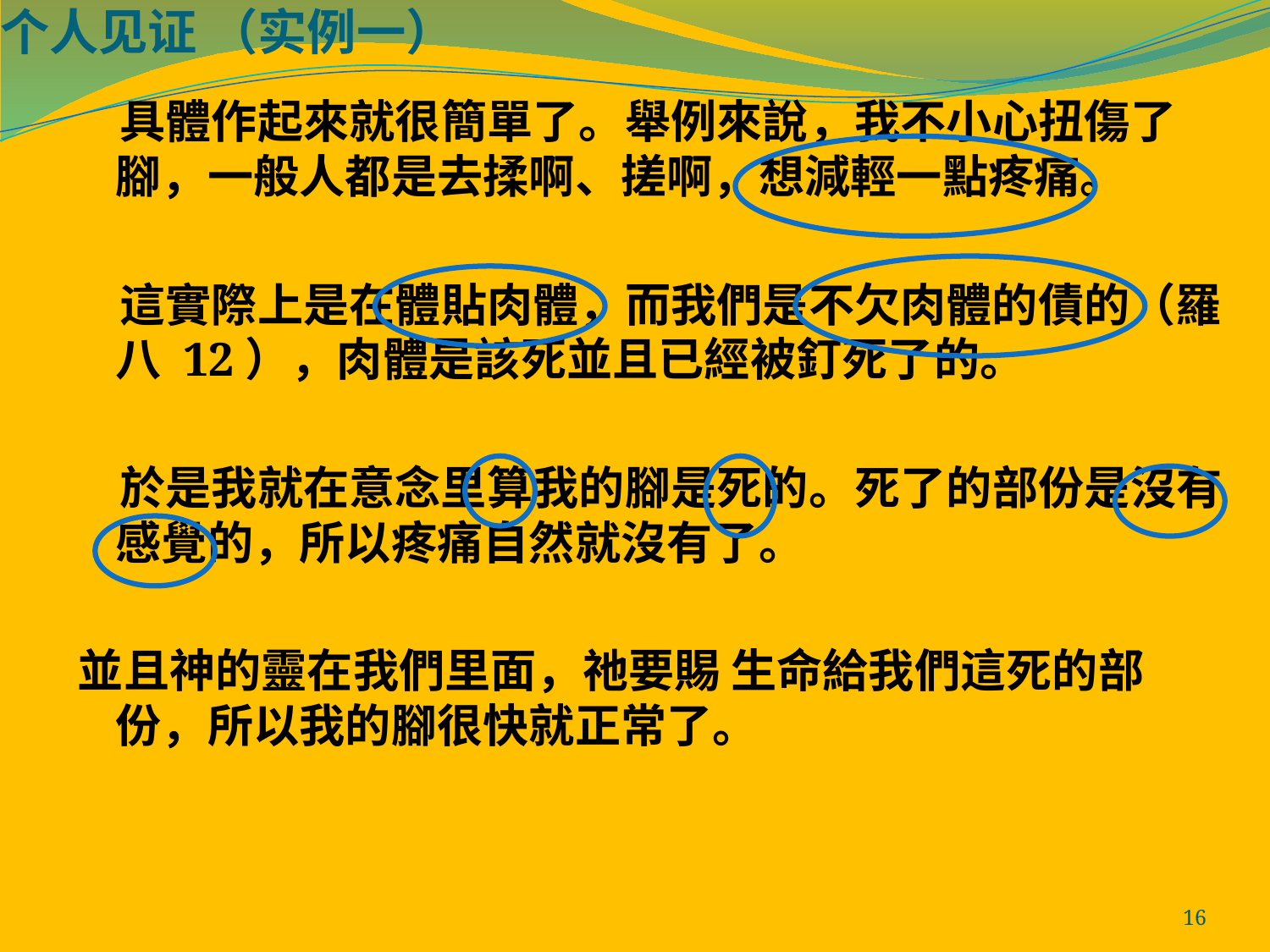

个人见证 （实例一）
   具體作起來就很簡單了。舉例來說，我不小心扭傷了腳，一般人都是去揉啊、搓啊，想減輕一點疼痛。

   這實際上是在體貼肉體，而我們是不欠肉體的債的（羅八 12），肉體是該死並且已經被釘死了的。

   於是我就在意念里算我的腳是死的。死了的部份是沒有感覺的，所以疼痛自然就沒有了。

並且神的靈在我們里面，祂要賜 生命給我們這死的部份，所以我的腳很快就正常了。

16